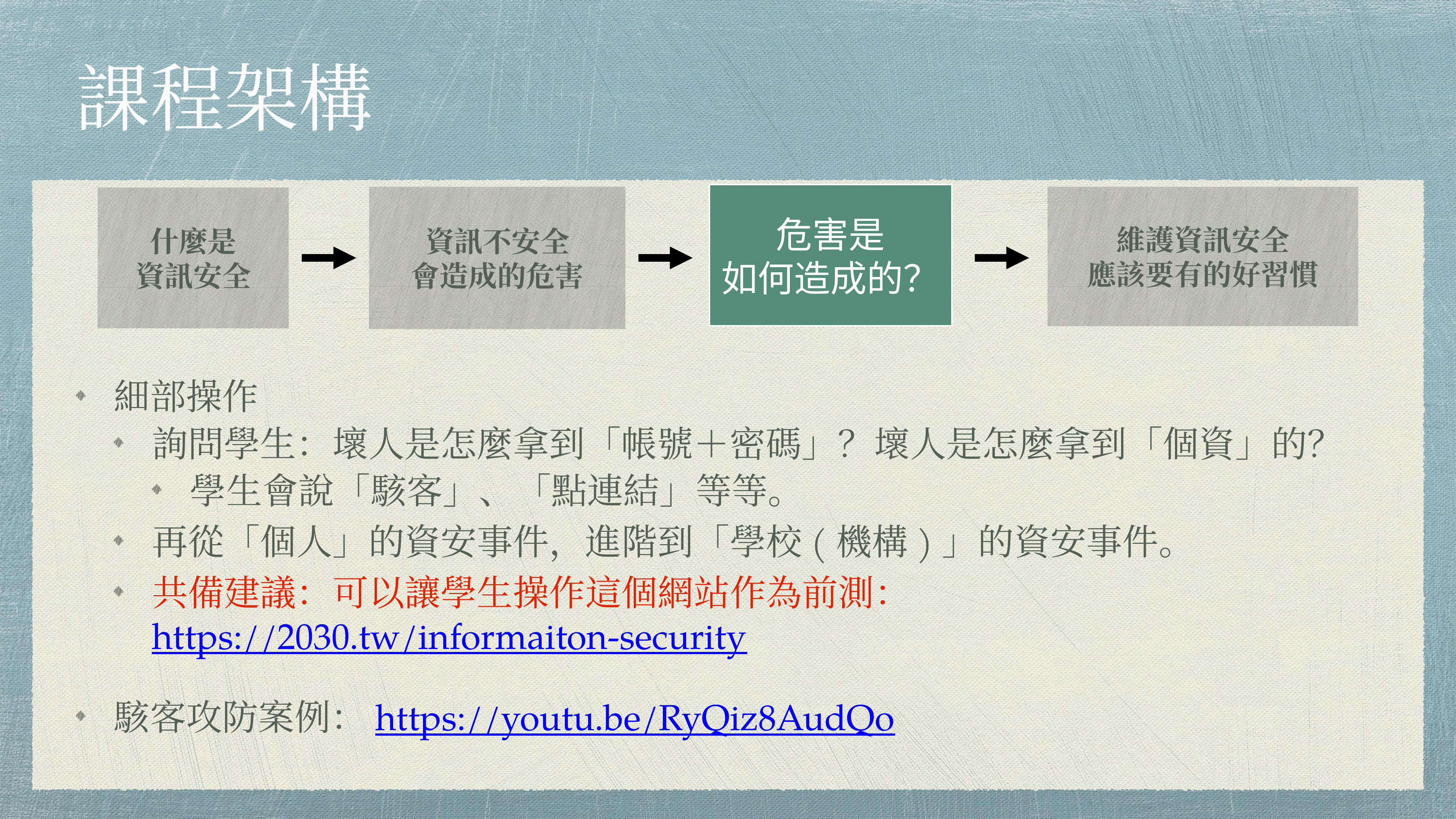

# 課程架構
危害是
如何造成的？
維護資訊安全
應該要有的好習慣
資訊不安全
會造成的危害
什麼是
資訊安全

細部操作
詢問學生：壞人是怎麼拿到「帳號＋密碼」？壞人是怎麼拿到「個資」的？
學生會說「駭客」、「點連結」等等。
再從「個人」的資安事件，進階到「學校(機構)」的資安事件。
共備建議：可以讓學生操作這個網站作為前測：https://2030.tw/informaiton-security
駭客攻防案例：https://youtu.be/RyQiz8AudQo